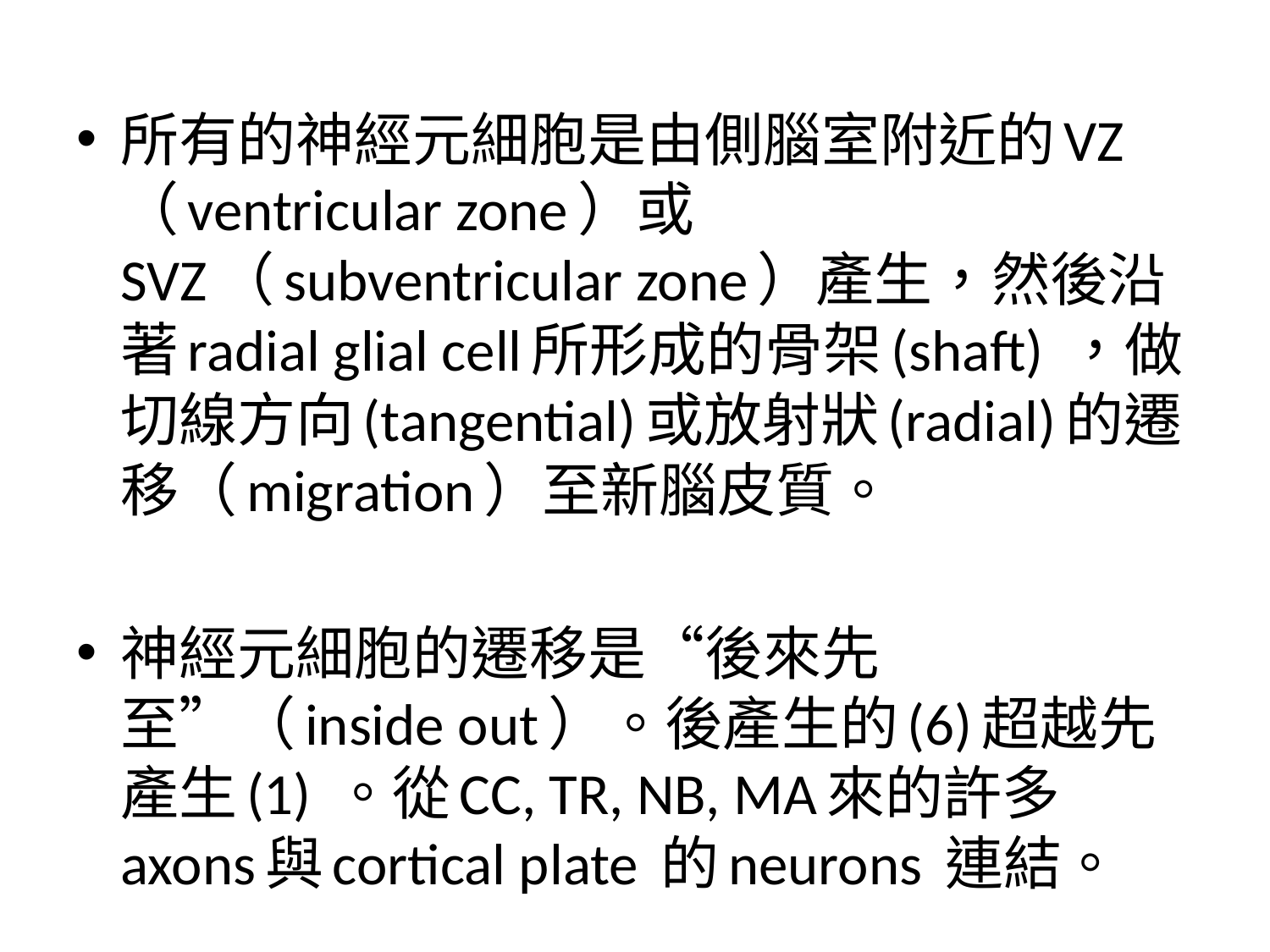

所有的神經元細胞是由側腦室附近的VZ（ventricular zone）或SVZ（subventricular zone）產生，然後沿著radial glial cell所形成的骨架(shaft) ，做切線方向(tangential)或放射狀(radial)的遷移（migration）至新腦皮質。

神經元細胞的遷移是“後來先至”（inside out）。後產生的(6)超越先產生(1) 。從CC, TR, NB, MA來的許多axons與cortical plate 的neurons 連結。